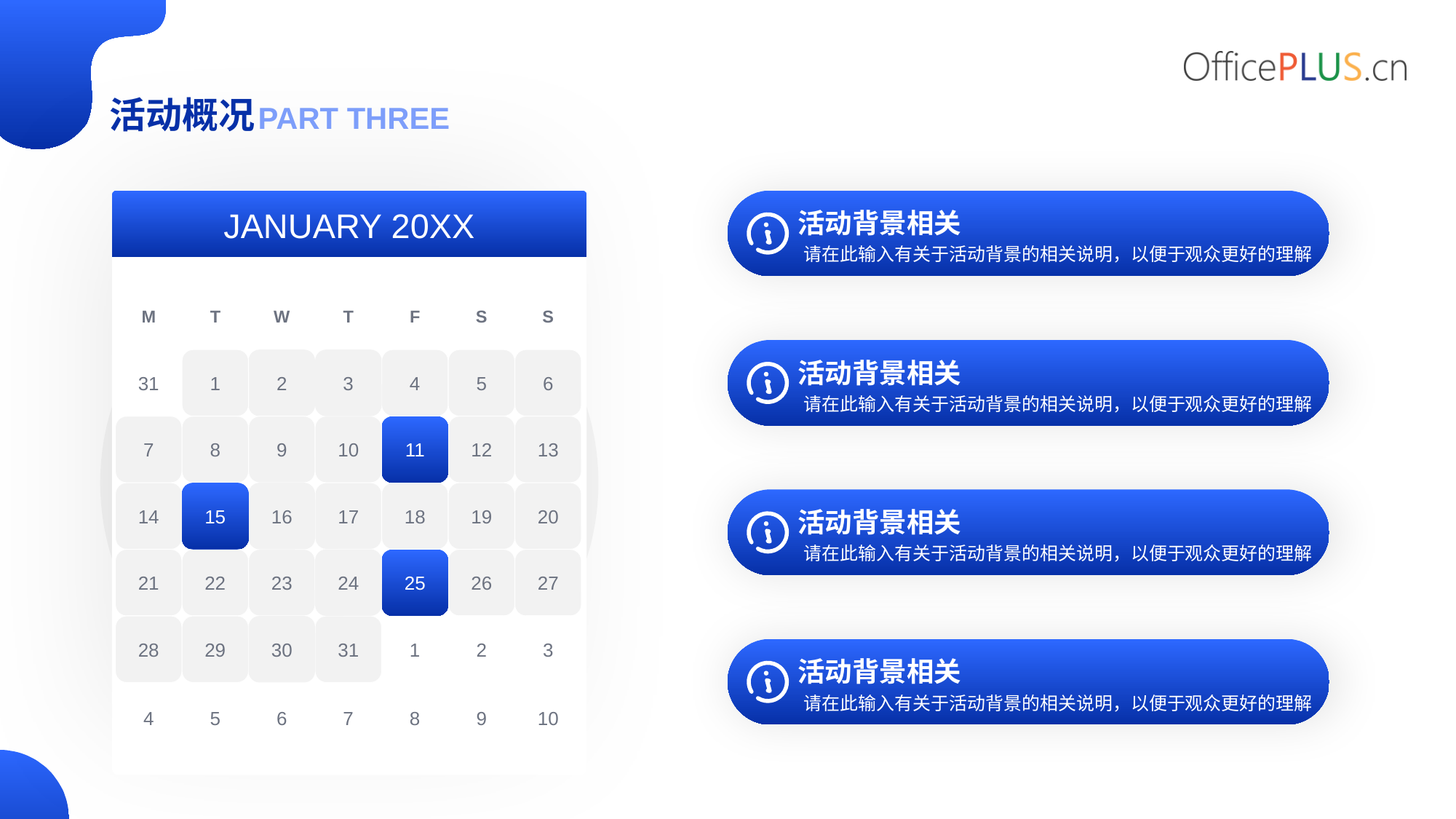

活动概况
PART THREE
JANUARY 20XX

M
T
W
T
F
S
S
31
1
2
3
4
5
6
7
8
9
10
11
12
13
14
15
16
17
18
19
20
21
22
23
24
25
26
27
28
29
30
31
1
2
3
4
5
6
7
8
9
10

活动背景相关

请在此输入有关于活动背景的相关说明，以便于观众更好的理解

活动背景相关

请在此输入有关于活动背景的相关说明，以便于观众更好的理解

活动背景相关

请在此输入有关于活动背景的相关说明，以便于观众更好的理解

活动背景相关

请在此输入有关于活动背景的相关说明，以便于观众更好的理解